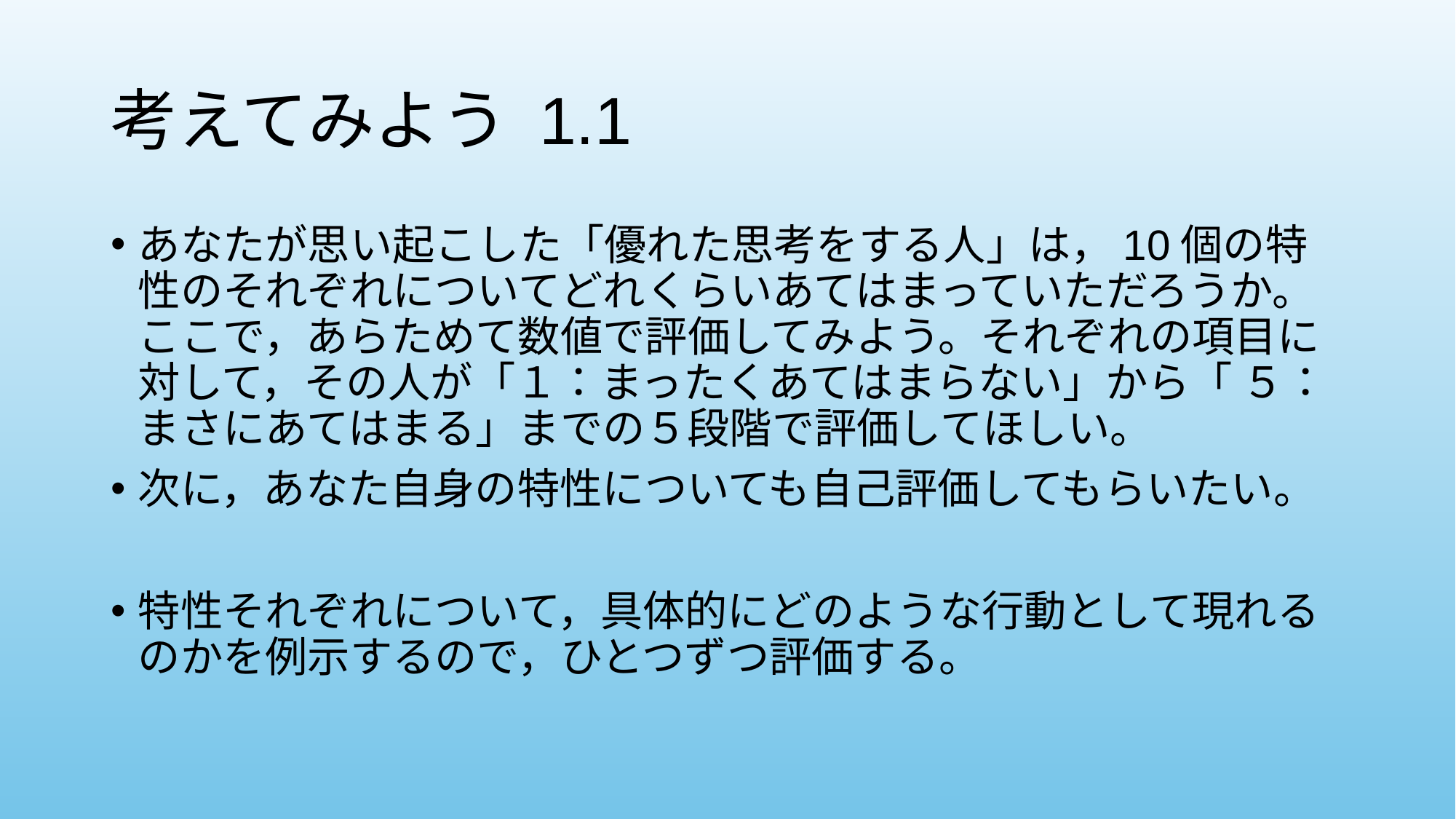

# 考えてみよう 1.1
あなたが思い起こした「優れた思考をする人」は，10個の特性のそれぞれについてどれくらいあてはまっていただろうか。ここで，あらためて数値で評価してみよう。それぞれの項目に対して，その人が「１：まったくあてはまらない」から「 ５：まさにあてはまる」までの５段階で評価してほしい。
次に，あなた自身の特性についても自己評価してもらいたい。

特性それぞれについて，具体的にどのような行動として現れるのかを例示するので，ひとつずつ評価する。